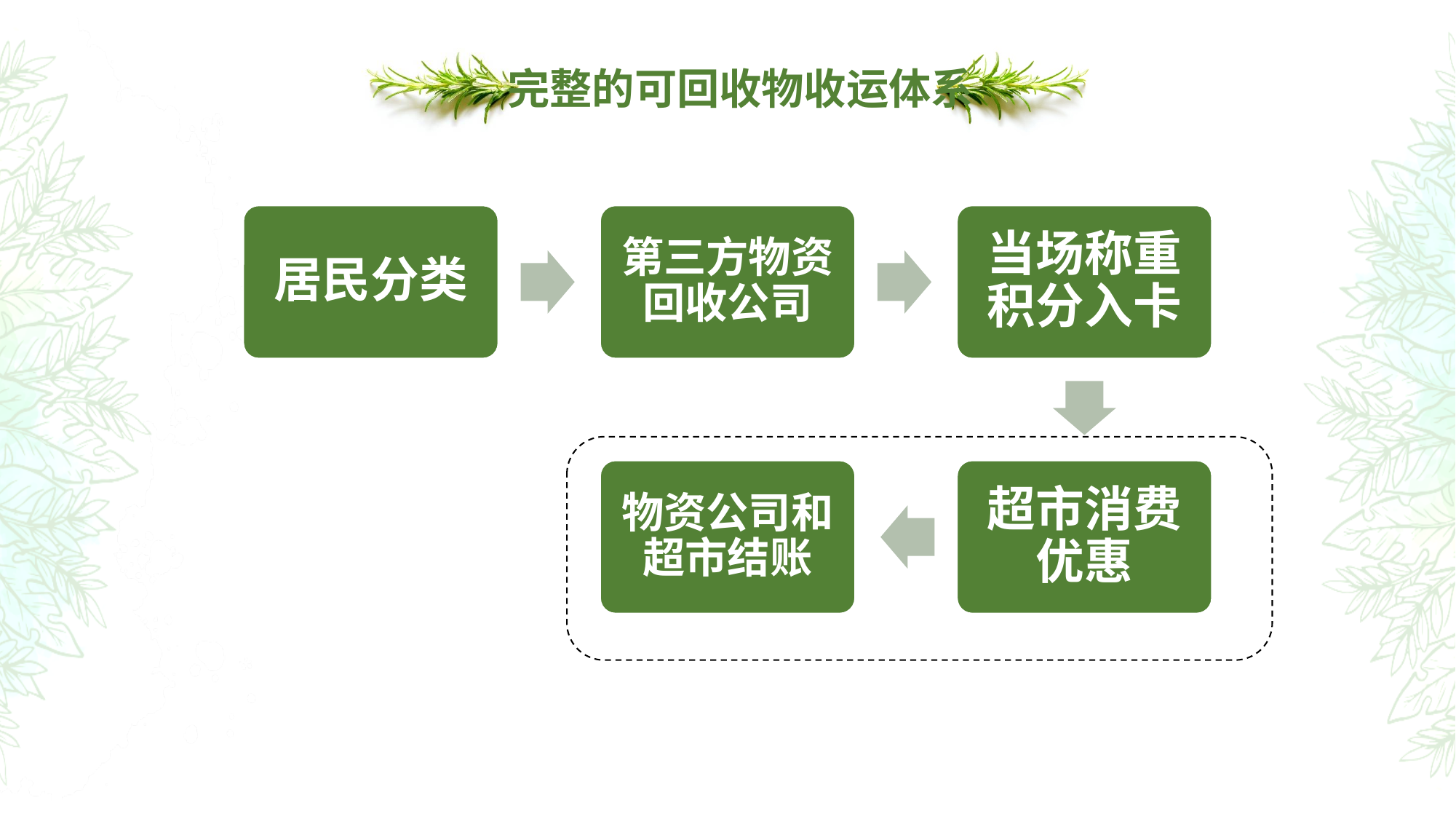

# 完整的可回收物收运体系
居民分类

第三方物资回收公司

当场称重积分入卡

超市消费优惠

物资公司和超市结账